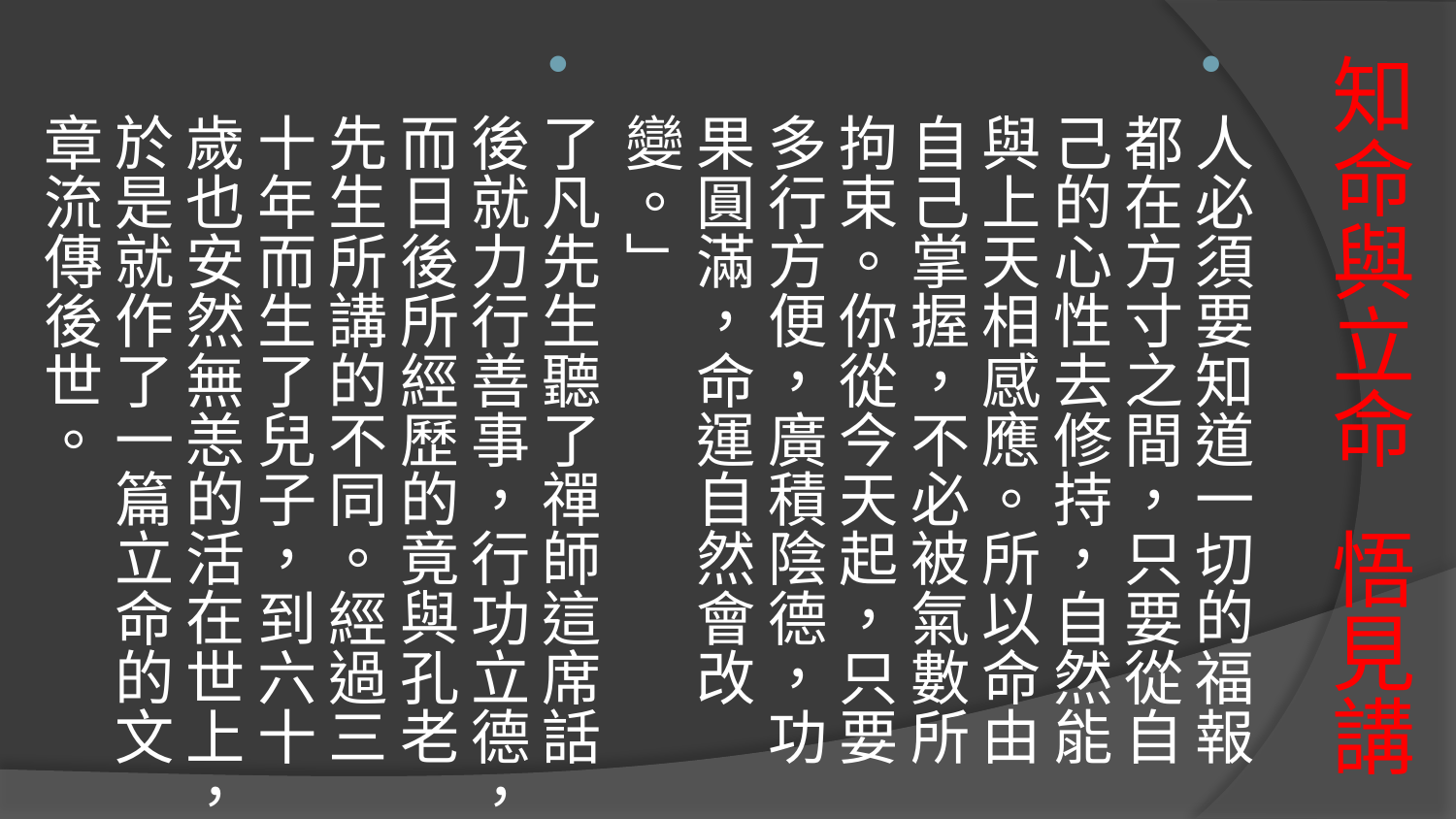

人必須要知道一切的福報都在方寸之間，只要從自己的心性去修持，自然能與上天相感應。所以命由自己掌握，不必被氣數所拘束。你從今天起，只要多行方便，廣積陰德，功果圓滿，命運自然會改變。」
了凡先生聽了禪師這席話後就力行善事，行功立德，而日後所經歷的竟與孔老先生所講的不同。經過三十年而生了兒子，到六十歲也安然無恙的活在世上，於是就作了一篇立命的文章流傳後世。
# 知命與立命   悟見講